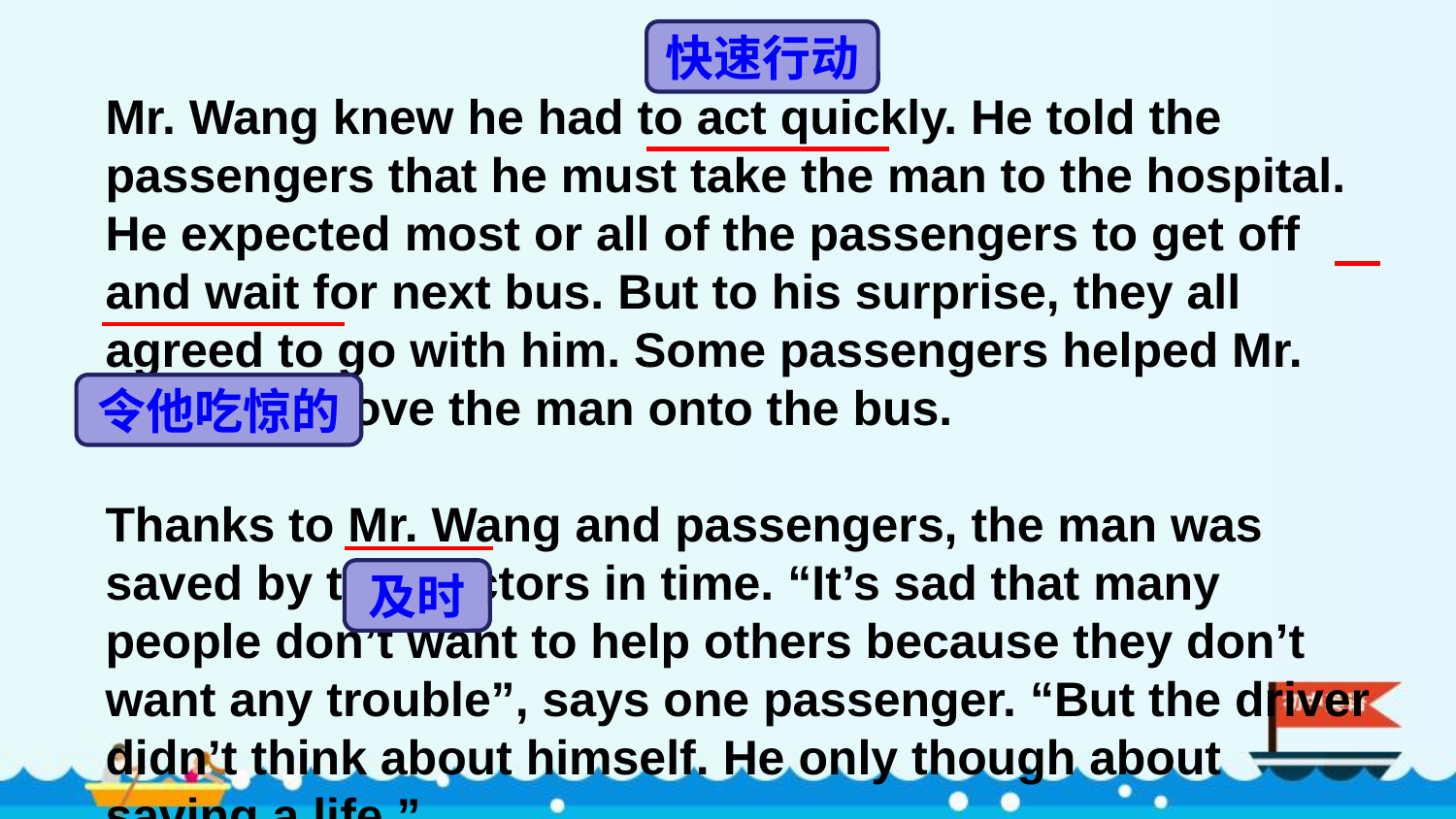

快速行动
Mr. Wang knew he had to act quickly. He told the passengers that he must take the man to the hospital. He expected most or all of the passengers to get off and wait for next bus. But to his surprise, they all agreed to go with him. Some passengers helped Mr. Wang to move the man onto the bus.

Thanks to Mr. Wang and passengers, the man was saved by the doctors in time. “It’s sad that many people don’t want to help others because they don’t want any trouble”, says one passenger. “But the driver didn’t think about himself. He only though about saving a life.”
令他吃惊的
及时